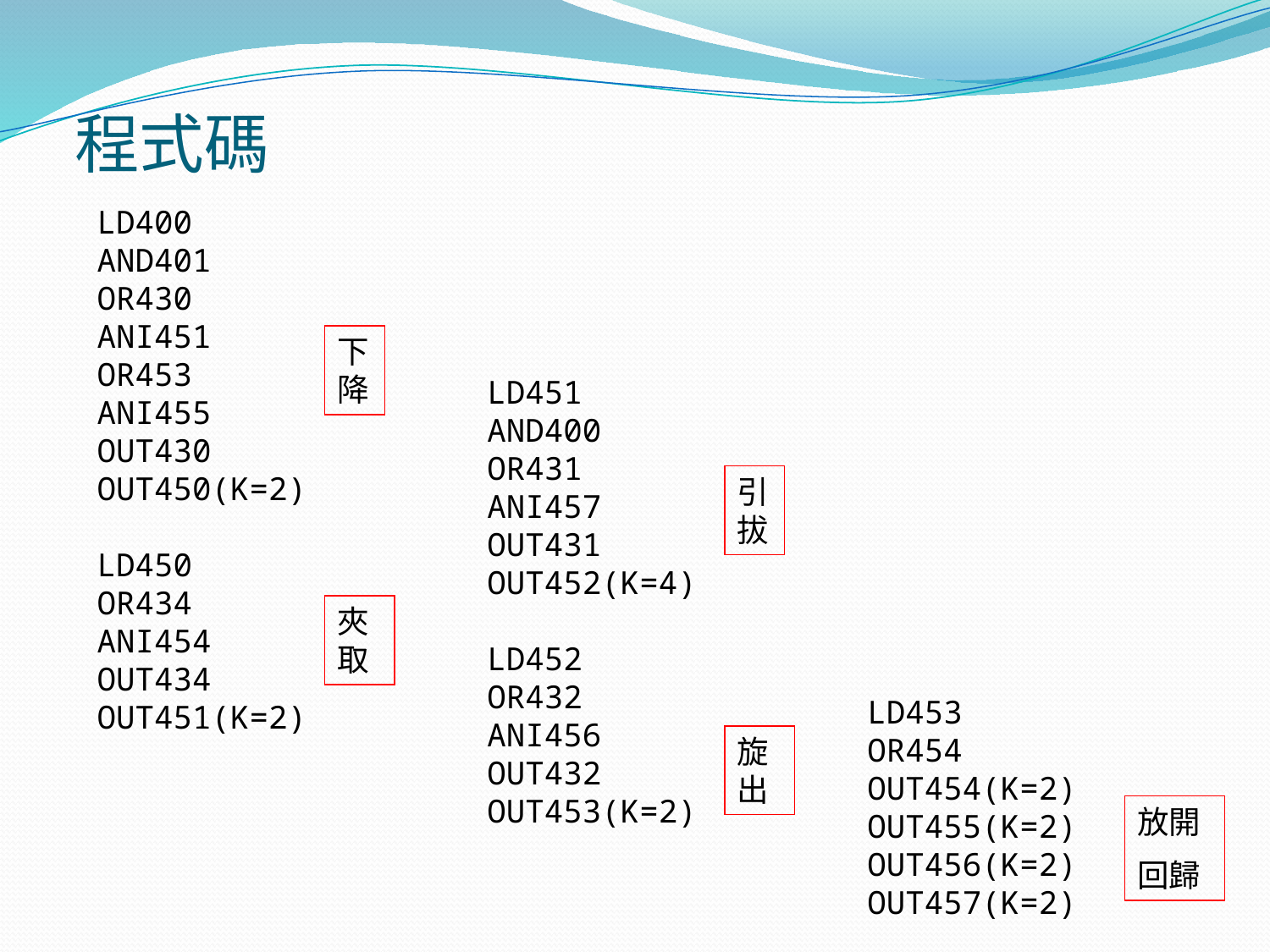

程式碼
#
LD400
AND401
OR430
ANI451
OR453
ANI455
OUT430
OUT450(K=2)

LD450
OR434
ANI454
OUT434
OUT451(K=2)

下降
LD451
AND400
OR431
ANI457
OUT431
OUT452(K=4)

LD452
OR432
ANI456
OUT432
OUT453(K=2)

引拔
夾取
LD453
OR454
OUT454(K=2)
OUT455(K=2)
OUT456(K=2)
OUT457(K=2)
旋出
放開
回歸